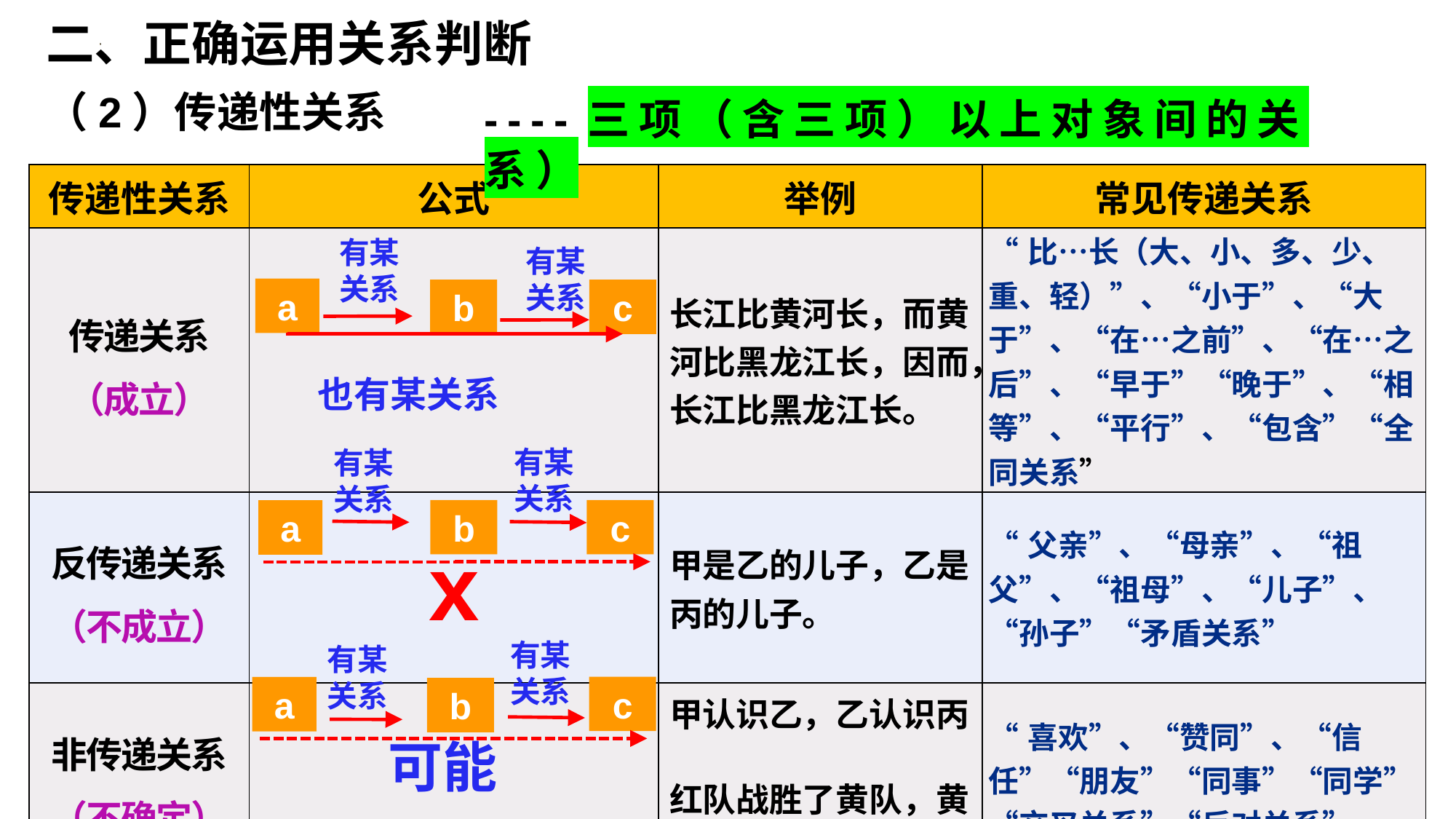

二、正确运用关系判断
（2）传递性关系
----三项（含三项）以上对象间的关系）
| 传递性关系 | 公式 | 举例 | 常见传递关系 |
| --- | --- | --- | --- |
| 传递关系 （成立） |  | 长江比黄河长，而黄河比黑龙江长，因而，长江比黑龙江长。 | “比…长（大、小、多、少、重、轻）”、“小于”、“大于”、“在…之前”、“在…之后”、“早于”“晚于”、“相等”、“平行”、“包含”“全同关系” |
| 反传递关系 （不成立） |  | 甲是乙的儿子，乙是丙的儿子。 | “父亲”、“母亲”、“祖父”、“祖母”、“儿子”、“孙子”“矛盾关系” |
| 非传递关系 （不确定） |  | 甲认识乙，乙认识丙 红队战胜了黄队，黄队又战胜了蓝队 | “喜欢”、“赞同”、“信任”“朋友”“同事”“同学”“交叉关系”“反对关系” |
有某
关系
有某
关系
a
b
c
也有某关系
有某
关系
有某
关系
b
c
a
x
有某
关系
有某
关系
c
a
b
可能